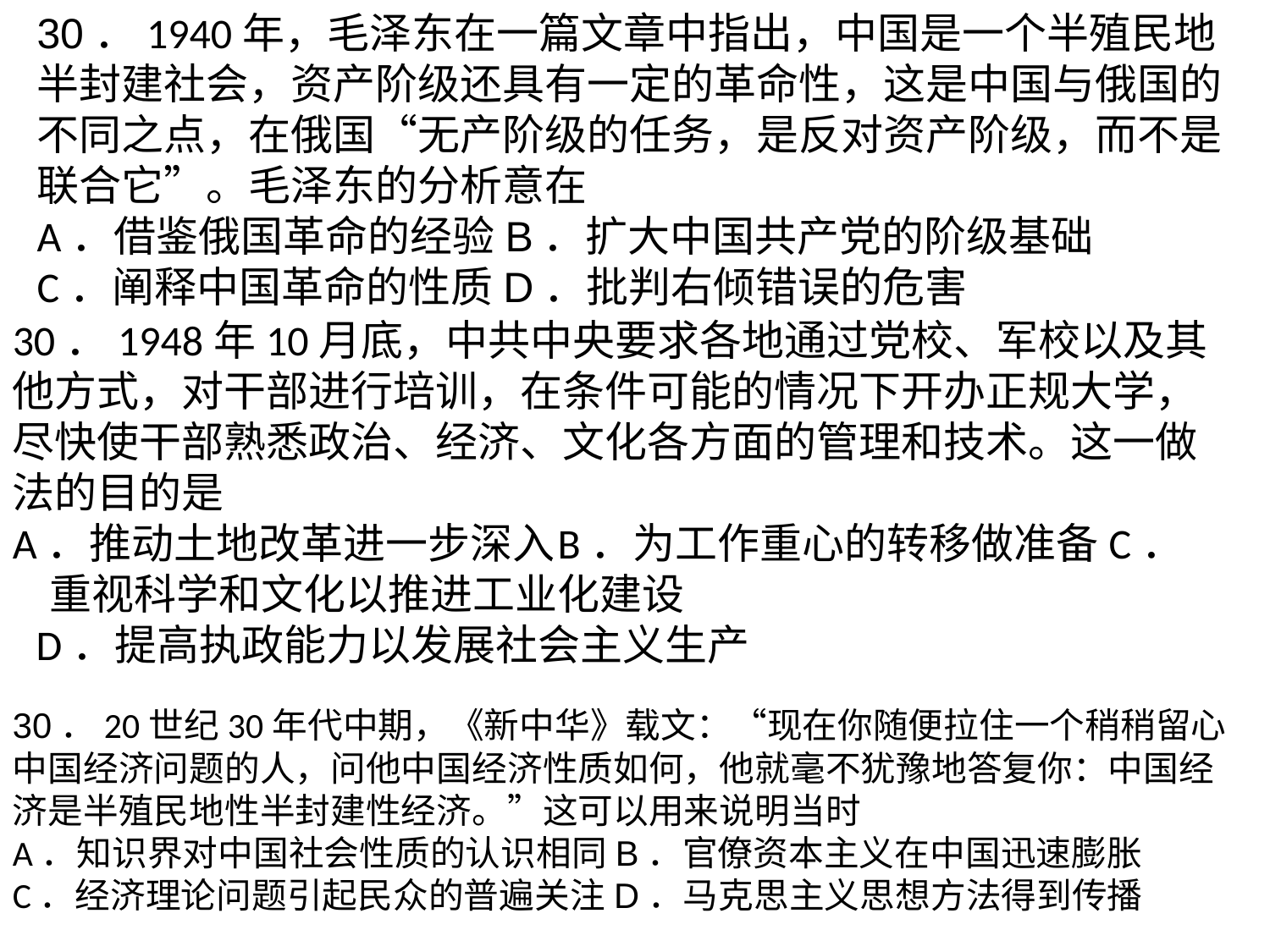

30．1940年，毛泽东在一篇文章中指出，中国是一个半殖民地半封建社会，资产阶级还具有一定的革命性，这是中国与俄国的不同之点，在俄国“无产阶级的任务，是反对资产阶级，而不是联合它”。毛泽东的分析意在A．借鉴俄国革命的经验B．扩大中国共产党的阶级基础C．阐释中国革命的性质D．批判右倾错误的危害
30．1948年10月底，中共中央要求各地通过党校、军校以及其他方式，对干部进行培训，在条件可能的情况下开办正规大学，尽快使干部熟悉政治、经济、文化各方面的管理和技术。这一做法的目的是A．推动土地改革进一步深入	B．为工作重心的转移做准备C．重视科学和文化以推进工业化建设
  D．提高执政能力以发展社会主义生产
30．20世纪30年代中期，《新中华》载文：“现在你随便拉住一个稍稍留心中国经济问题的人，问他中国经济性质如何，他就毫不犹豫地答复你：中国经济是半殖民地性半封建性经济。”这可以用来说明当时A．知识界对中国社会性质的认识相同B．官僚资本主义在中国迅速膨胀C．经济理论问题引起民众的普遍关注D．马克思主义思想方法得到传播